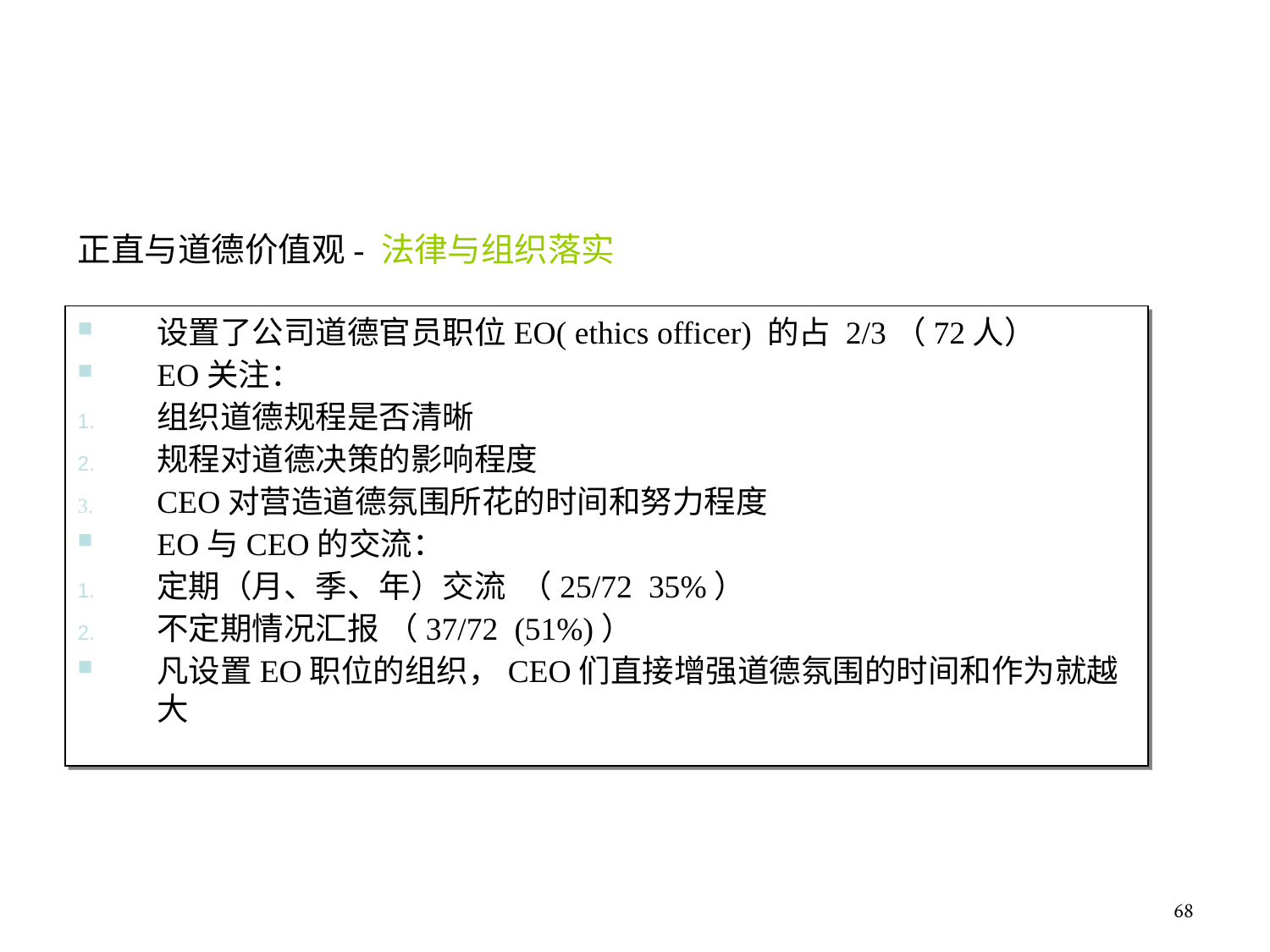

正直与道德价值观- 法律与组织落实

设置了公司道德官员职位EO( ethics officer) 的占 2/3（72人）
EO关注：
组织道德规程是否清晰
规程对道德决策的影响程度
CEO对营造道德氛围所花的时间和努力程度
EO与CEO的交流：
定期（月、季、年）交流  （25/72  35%）
不定期情况汇报 （37/72  (51%)）
凡设置EO职位的组织，CEO们直接增强道德氛围的时间和作为就越大
68